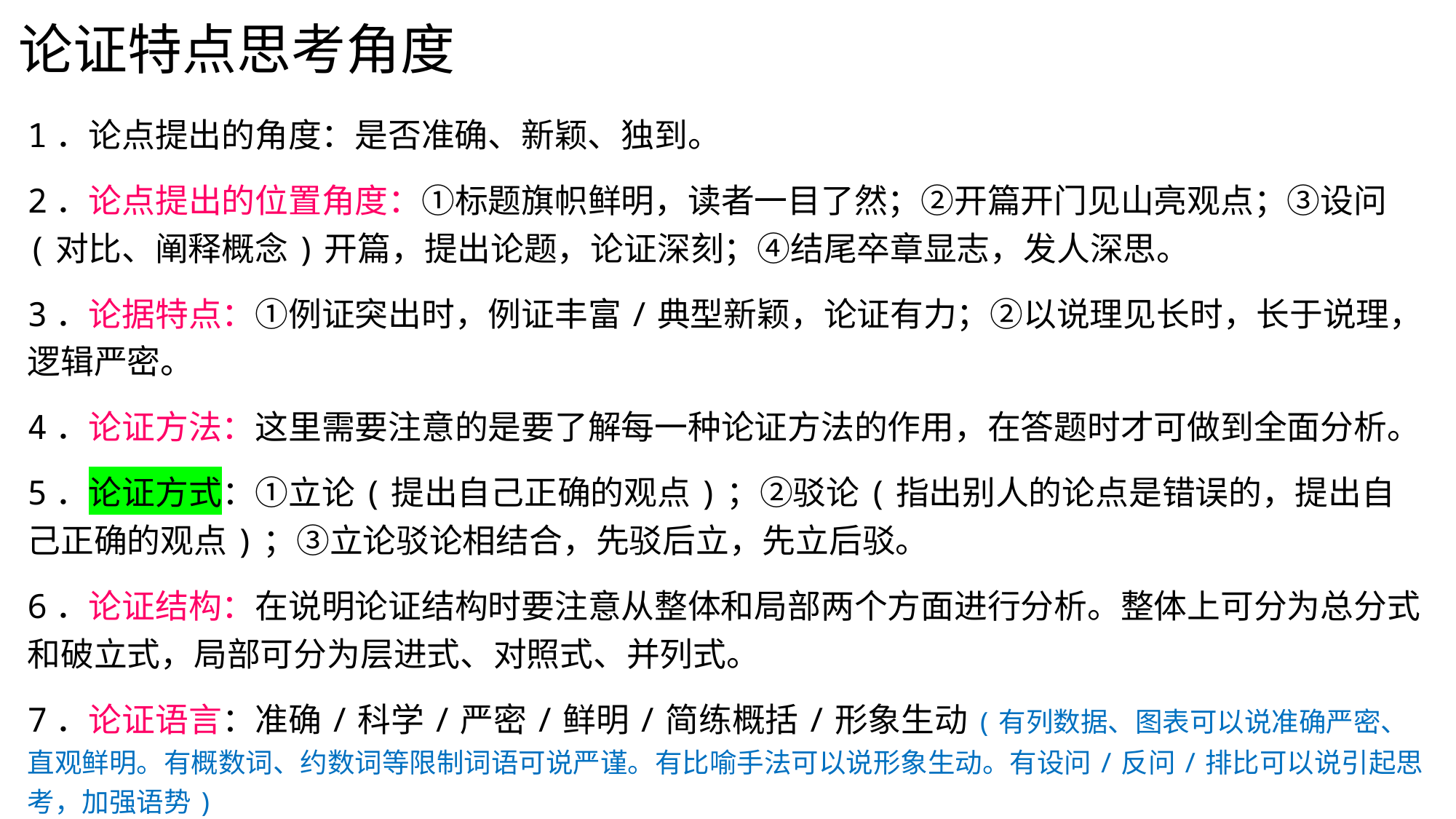

论证特点思考角度
1．论点提出的角度：是否准确、新颖、独到。

2．论点提出的位置角度：①标题旗帜鲜明，读者一目了然；②开篇开门见山亮观点；③设问(对比、阐释概念)开篇，提出论题，论证深刻；④结尾卒章显志，发人深思。

3．论据特点：①例证突出时，例证丰富/典型新颖，论证有力；②以说理见长时，长于说理，逻辑严密。

4．论证方法：这里需要注意的是要了解每一种论证方法的作用，在答题时才可做到全面分析。

5．论证方式：①立论(提出自己正确的观点)；②驳论(指出别人的论点是错误的，提出自己正确的观点)；③立论驳论相结合，先驳后立，先立后驳。

6．论证结构：在说明论证结构时要注意从整体和局部两个方面进行分析。整体上可分为总分式和破立式，局部可分为层进式、对照式、并列式。

7．论证语言：准确/科学/严密/鲜明/简练概括/形象生动(有列数据、图表可以说准确严密、直观鲜明。有概数词、约数词等限制词语可说严谨。有比喻手法可以说形象生动。有设问/反问/排比可以说引起思考，加强语势)